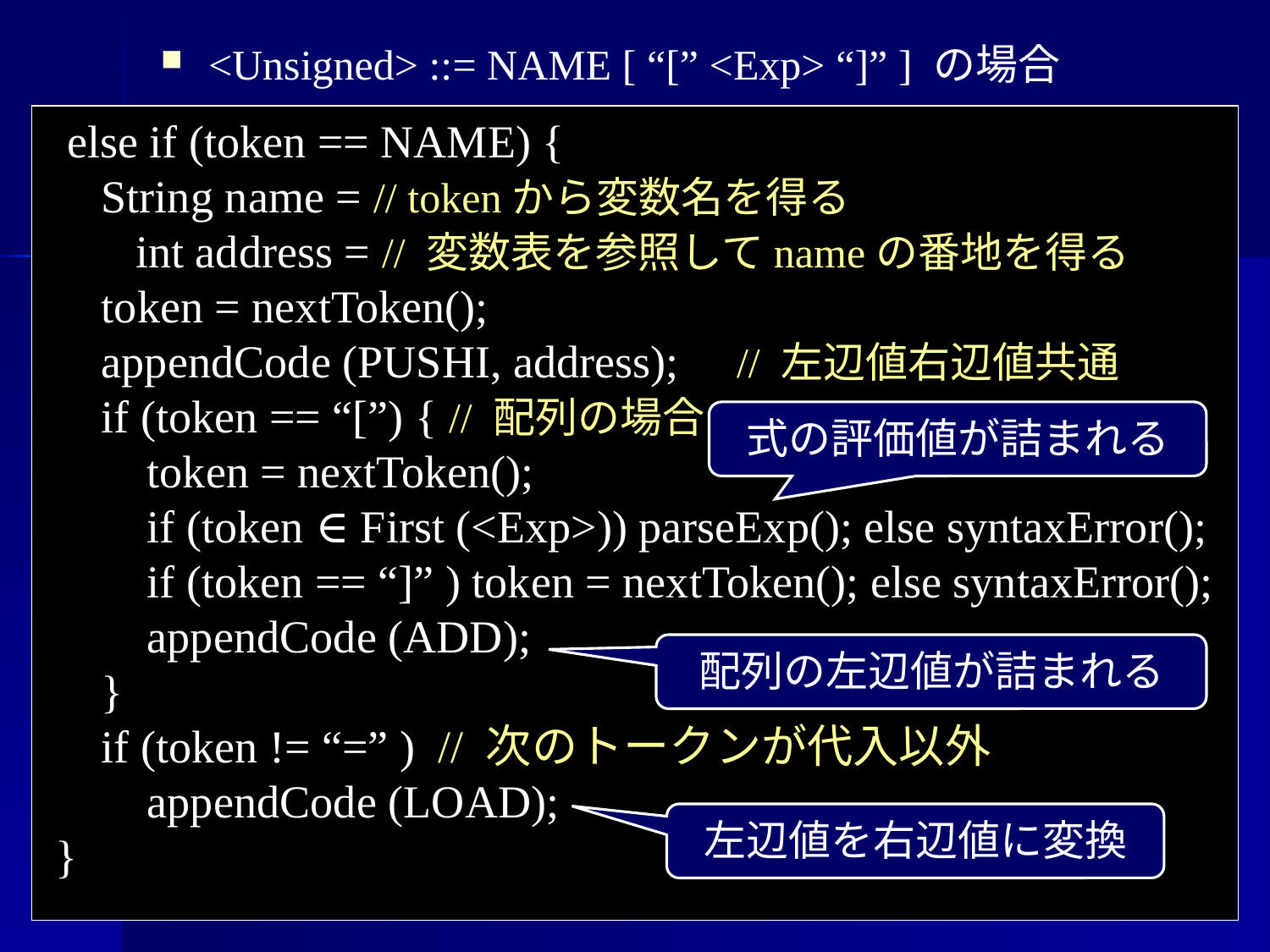

<Unsigned> ::= NAME [ “[” <Exp> “]” ] の場合
  else if (token == NAME) {
     String name = // tokenから変数名を得る
        int address = // 変数表を参照してnameの番地を得る
     token = nextToken();
     appendCode (PUSHI, address);     // 左辺値右辺値共通
     if (token == “[”) { // 配列の場合
         token = nextToken();
         if (token ∈ First (<Exp>)) parseExp(); else syntaxError();
         if (token == “]” ) token = nextToken(); else syntaxError();
         appendCode (ADD);
     }
     if (token != “=” )  // 次のトークンが代入以外
         appendCode (LOAD);
 }
式の評価値が詰まれる
配列の左辺値が詰まれる
左辺値を右辺値に変換